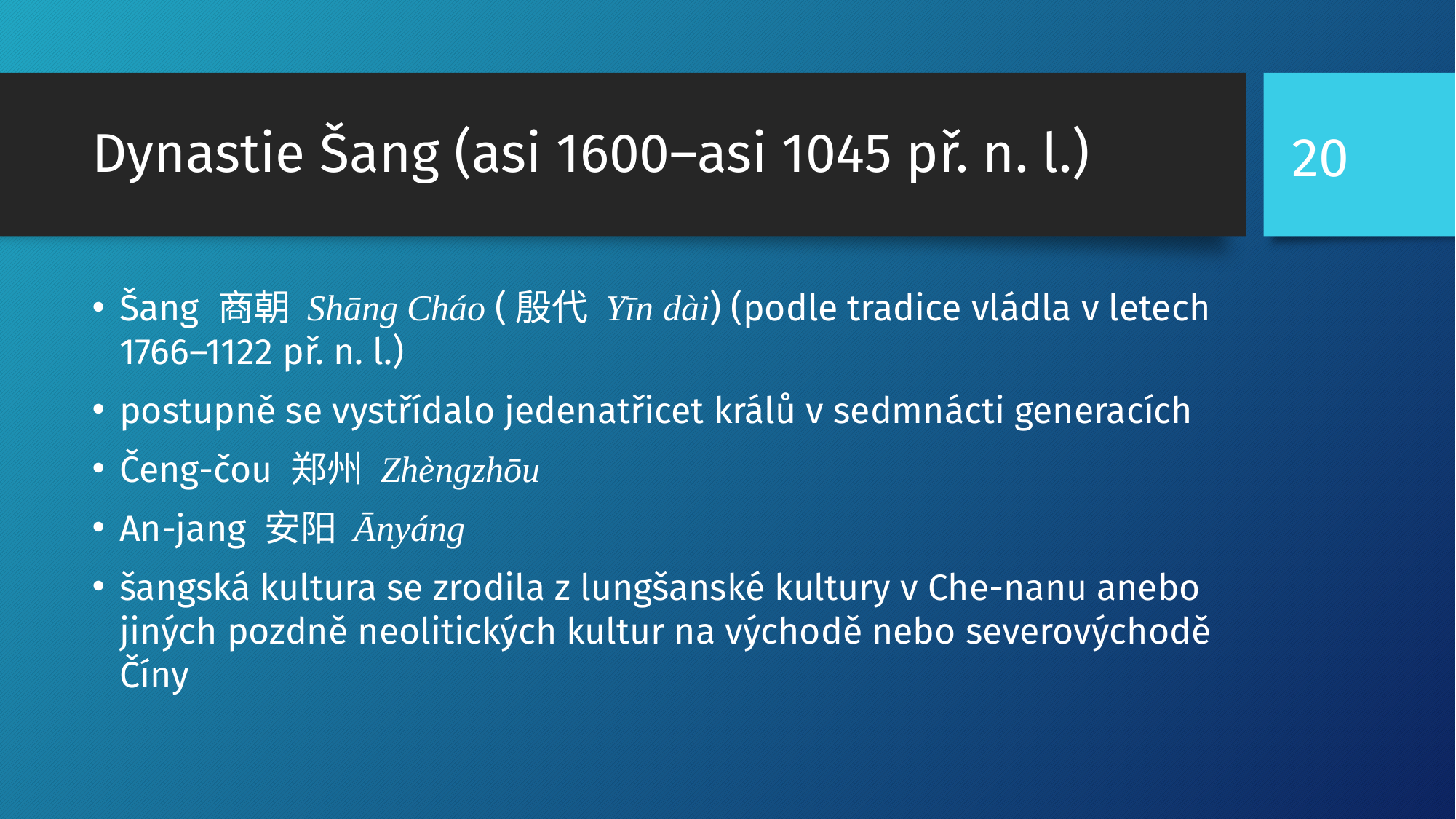

20
# Dynastie Šang (asi 1600–asi 1045 př. n. l.)
Šang 商朝 Shāng Cháo (殷代 Yīn dài) (podle tradice vládla v letech 1766–1122 př. n. l.)
postupně se vystřídalo jedenatřicet králů v sedmnácti generacích
Čeng-čou 郑州 Zhèngzhōu
An-jang 安阳 Ānyáng
šangská kultura se zrodila z lungšanské kultury v Che-nanu anebo jiných pozdně neolitických kultur na východě nebo severovýchodě Číny